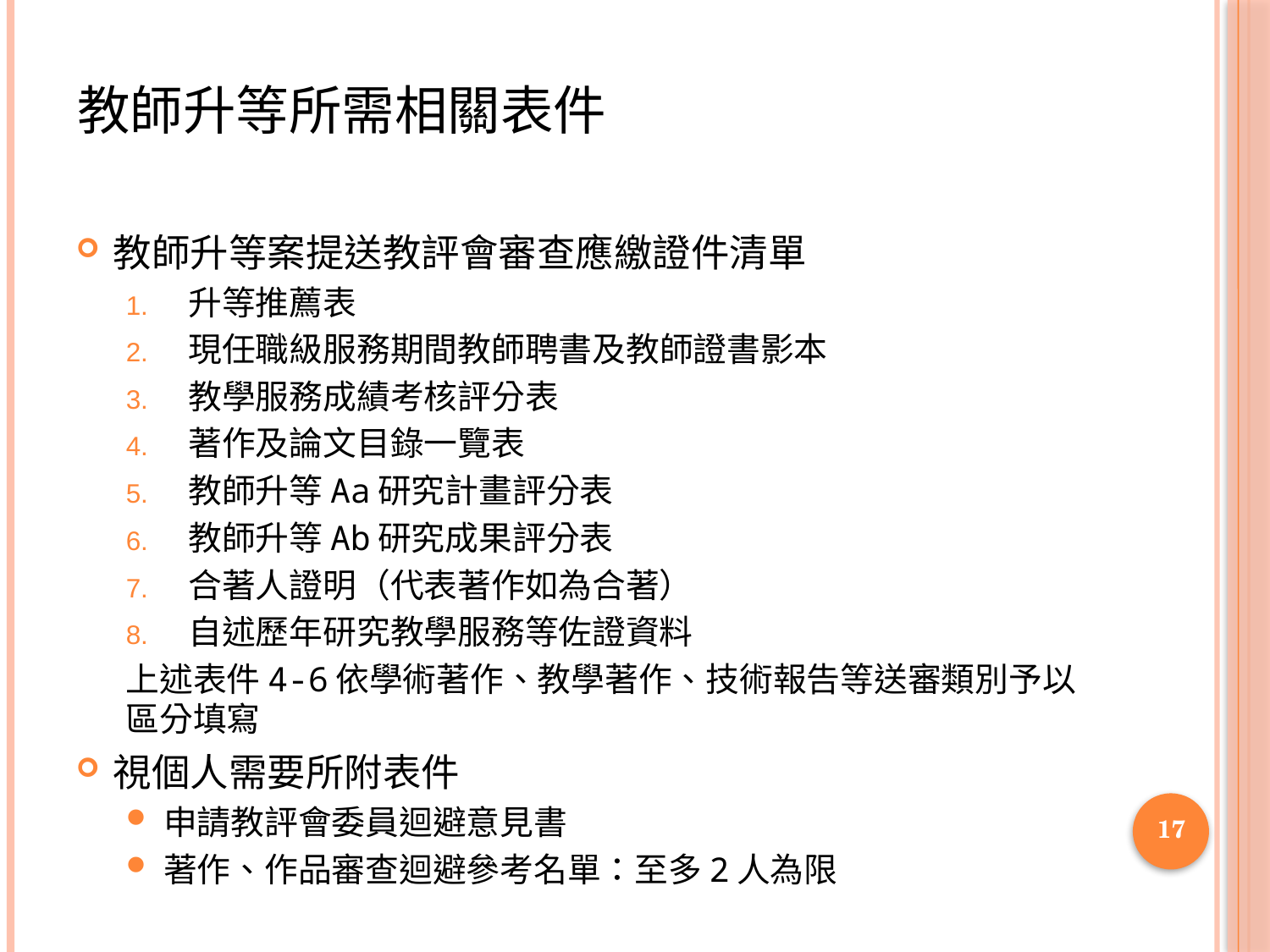

# 教師升等所需相關表件
教師升等案提送教評會審查應繳證件清單
升等推薦表
現任職級服務期間教師聘書及教師證書影本
教學服務成績考核評分表
著作及論文目錄一覽表
教師升等Aa研究計畫評分表
教師升等Ab研究成果評分表
合著人證明（代表著作如為合著）
自述歷年研究教學服務等佐證資料
上述表件4-6依學術著作、教學著作、技術報告等送審類別予以區分填寫
視個人需要所附表件
申請教評會委員迴避意見書
著作、作品審查迴避參考名單：至多2人為限

17